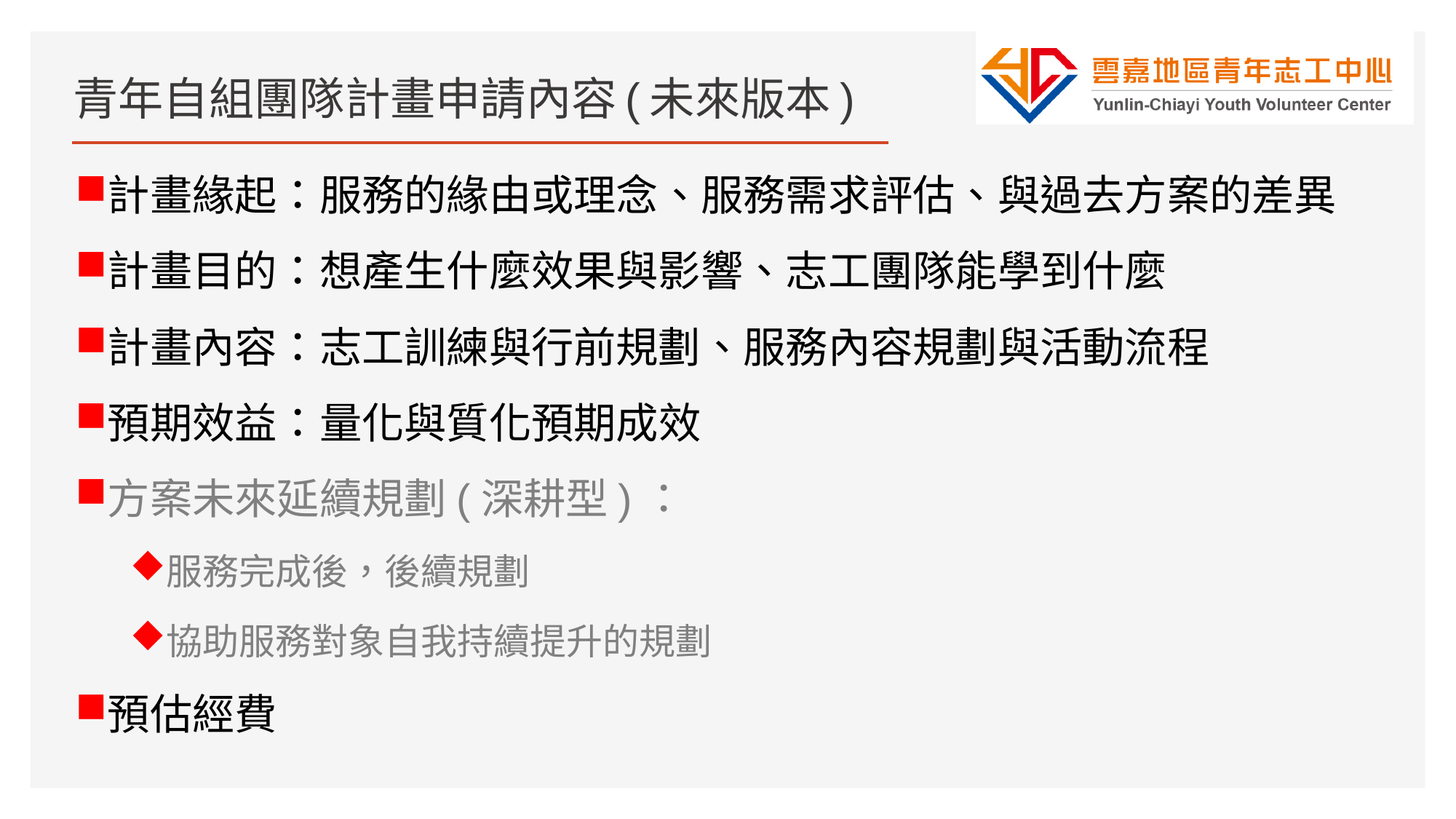

# 青年自組團隊計畫申請內容(未來版本)
計畫緣起：服務的緣由或理念、服務需求評估、與過去方案的差異
計畫目的：想產生什麼效果與影響、志工團隊能學到什麼
計畫內容：志工訓練與行前規劃、服務內容規劃與活動流程
預期效益：量化與質化預期成效
方案未來延續規劃(深耕型)：
服務完成後，後續規劃
協助服務對象自我持續提升的規劃
預估經費